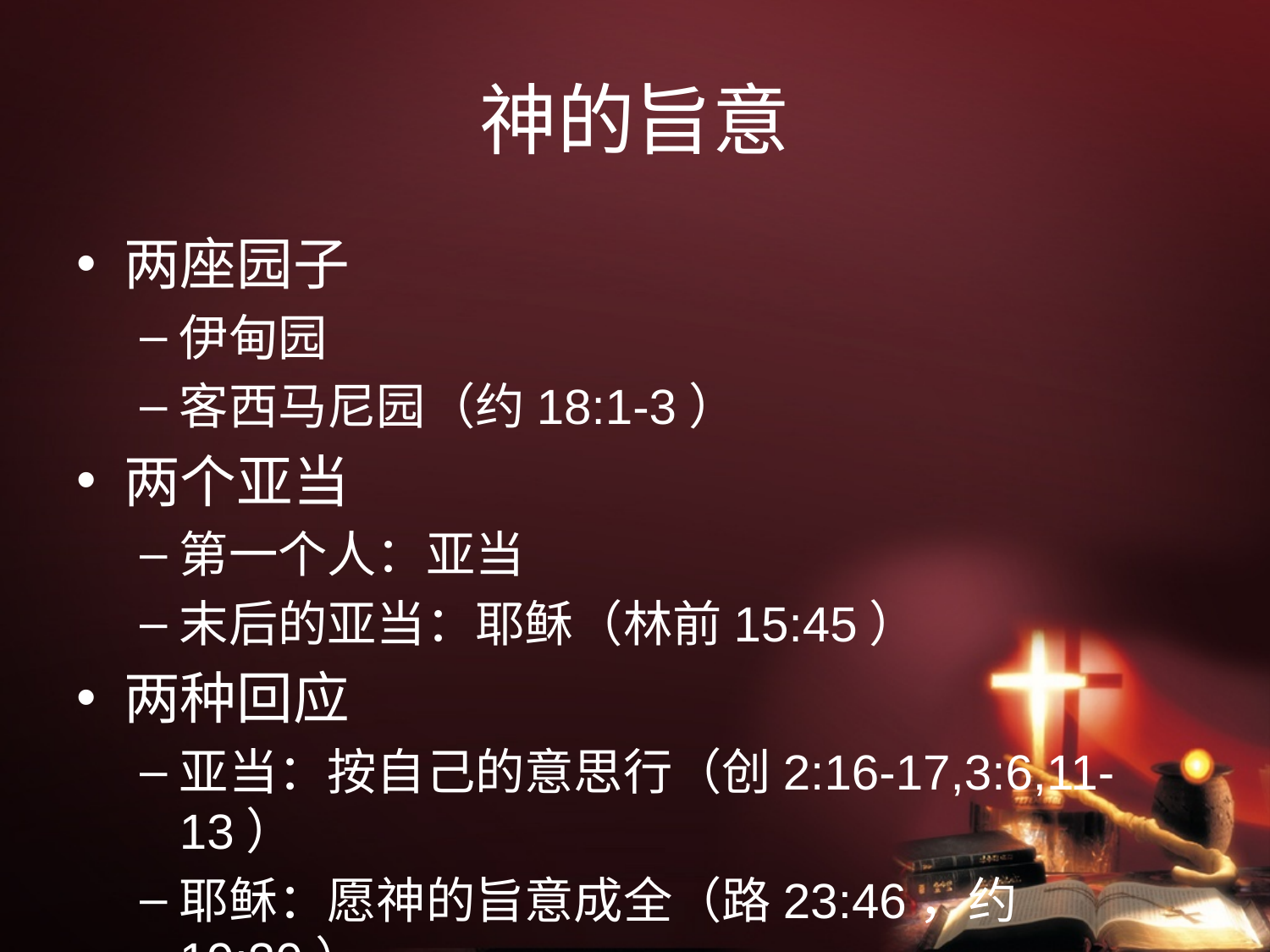

# 神的旨意
两座园子
伊甸园
客西马尼园（约18:1-3）
两个亚当
第一个人：亚当
末后的亚当：耶稣（林前15:45）
两种回应
亚当：按自己的意思行（创2:16-17,3:6,11-13）
耶稣：愿神的旨意成全（路23:46，约19:30）